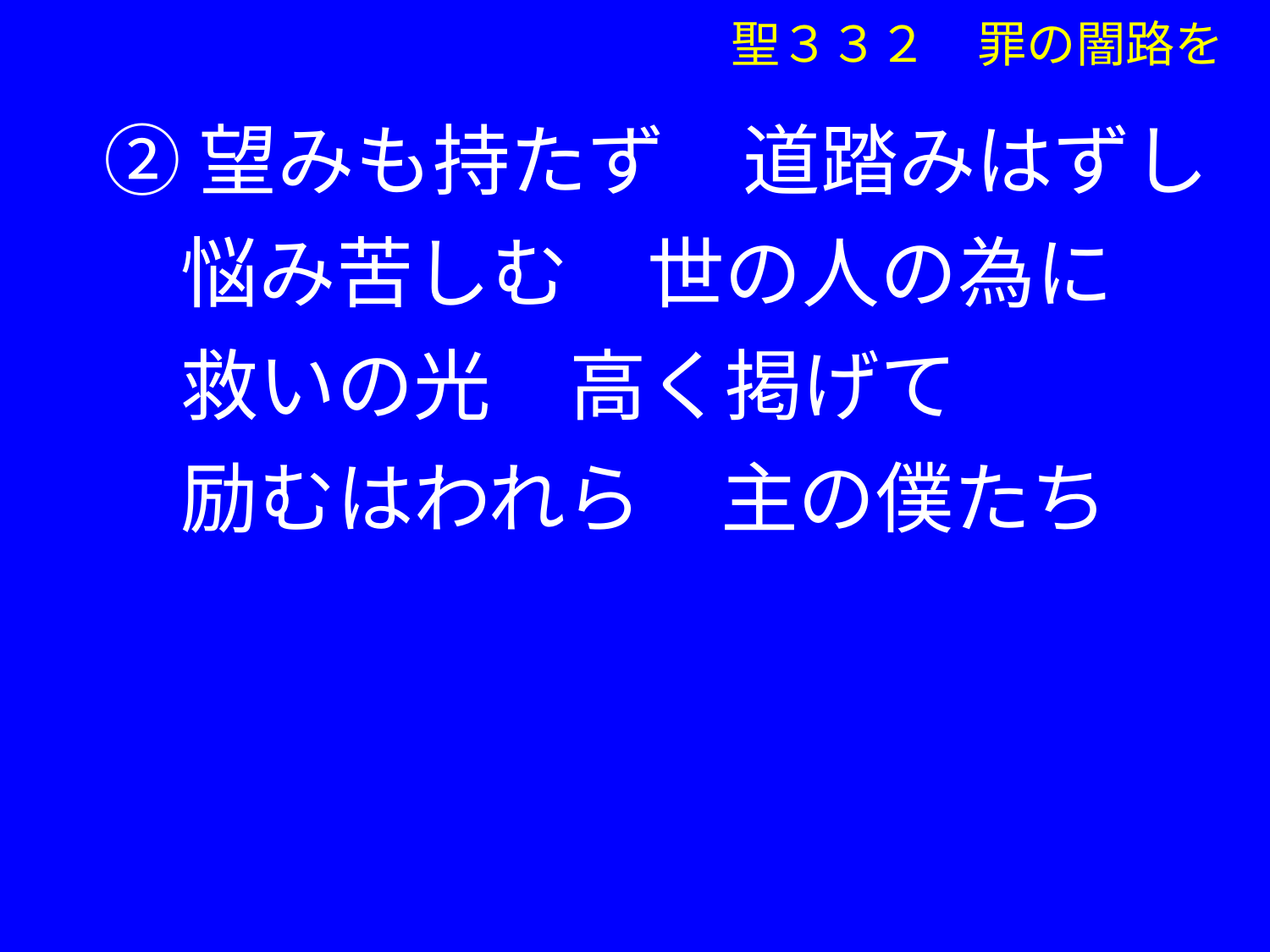

②望みも持たず　道踏みはずし
　悩み苦しむ　世の人の為に
　救いの光　高く掲げて
　励むはわれら　主の僕たち

聖３３２　罪の闇路を